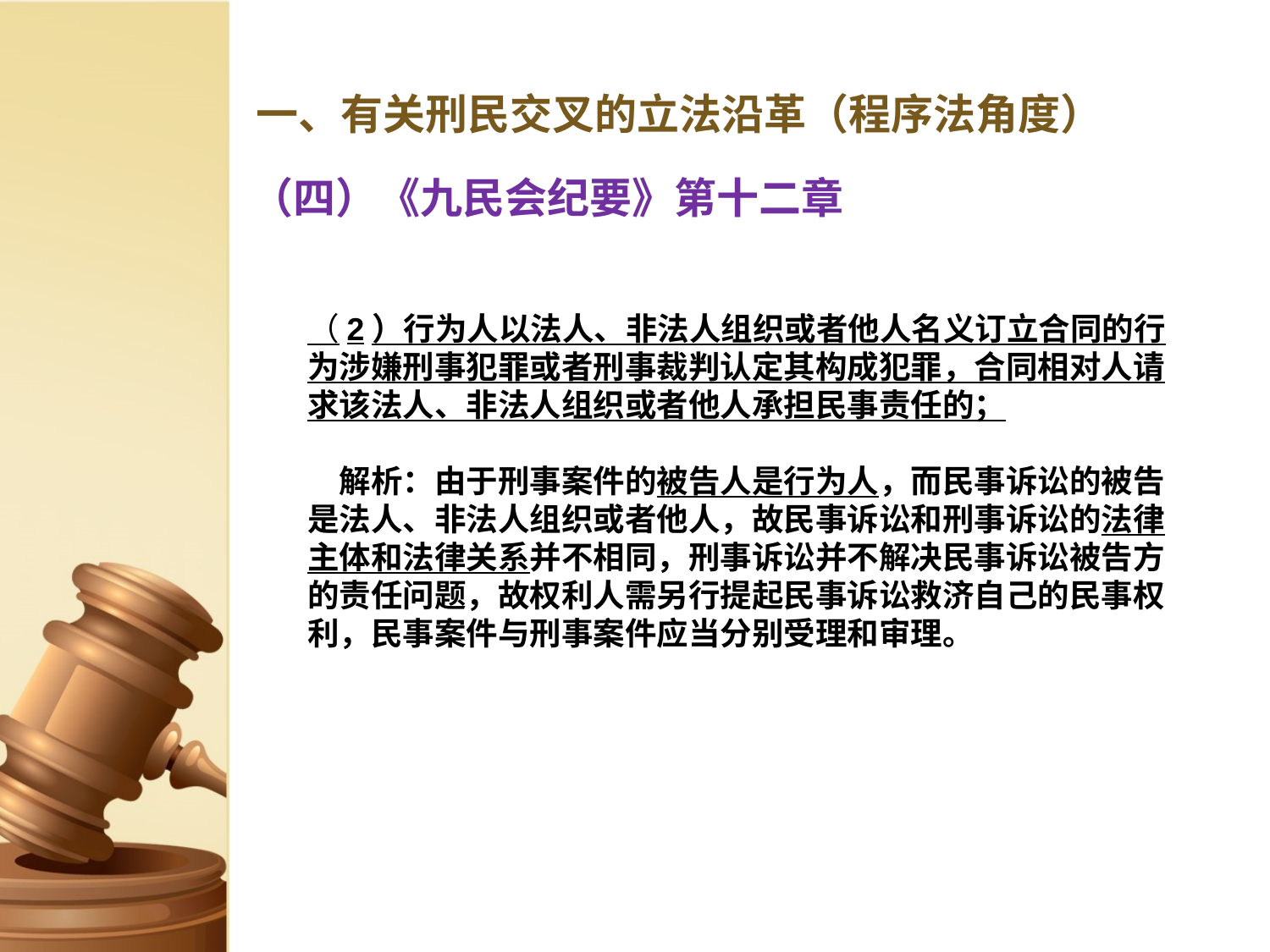

# 一、有关刑民交叉的立法沿革（程序法角度）
（四）《九民会纪要》第十二章
（2）行为人以法人、非法人组织或者他人名义订立合同的行为涉嫌刑事犯罪或者刑事裁判认定其构成犯罪，合同相对人请求该法人、非法人组织或者他人承担民事责任的；

　解析：由于刑事案件的被告人是行为人，而民事诉讼的被告是法人、非法人组织或者他人，故民事诉讼和刑事诉讼的法律主体和法律关系并不相同，刑事诉讼并不解决民事诉讼被告方的责任问题，故权利人需另行提起民事诉讼救济自己的民事权利，民事案件与刑事案件应当分别受理和审理。